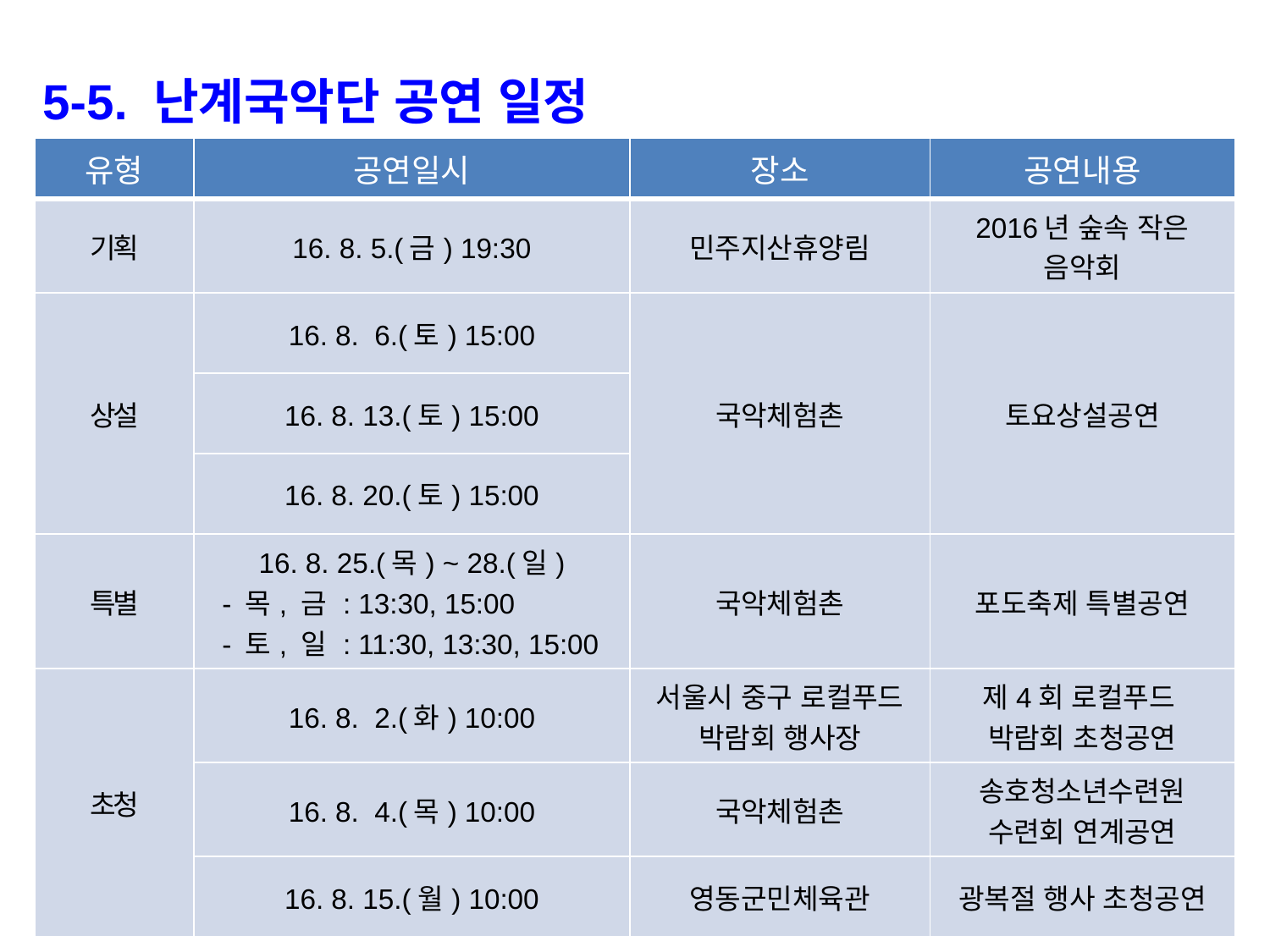

5-5. 난계국악단 공연 일정
| 유형 | 공연일시 | 장소 | 공연내용 |
| --- | --- | --- | --- |
| 기획 | 16. 8. 5.(금) 19:30 | 민주지산휴양림 | 2016년 숲속 작은 음악회 |
| 상설 | 16. 8. 6.(토) 15:00 | 국악체험촌 | 토요상설공연 |
|  | 16. 8. 13.(토) 15:00 |  |  |
|  | 16. 8. 20.(토) 15:00 |  |  |
| 특별 | 16. 8. 25.(목) ~ 28.(일) - 목, 금 : 13:30, 15:00 - 토, 일 : 11:30, 13:30, 15:00 | 국악체험촌 | 포도축제 특별공연 |
| 초청 | 16. 8. 2.(화) 10:00 | 서울시 중구 로컬푸드 박람회 행사장 | 제4회 로컬푸드 박람회 초청공연 |
|  | 16. 8. 4.(목) 10:00 | 국악체험촌 | 송호청소년수련원 수련회 연계공연 |
|  | 16. 8. 15.(월) 10:00 | 영동군민체육관 | 광복절 행사 초청공연 |